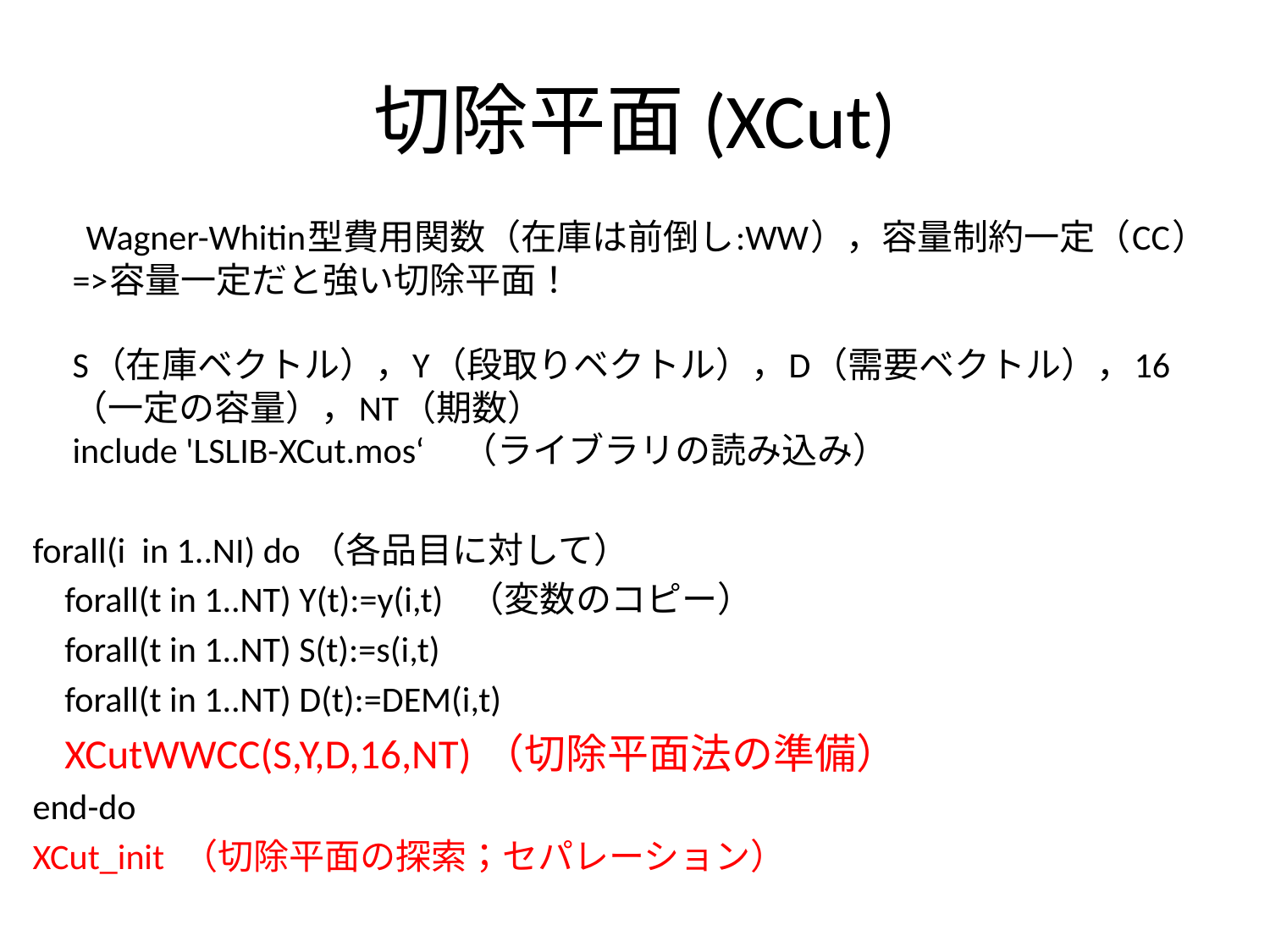

# 切除平面(XCut)
    　       Wagner-Whitin型費用関数（在庫は前倒し:WW），容量制約一定（CC） =>容量一定だと強い切除平面！
S（在庫ベクトル），Y（段取りベクトル），D（需要ベクトル），16（一定の容量），NT（期数）
include 'LSLIB-XCut.mos‘　（ライブラリの読み込み）

forall(i  in 1..NI) do （各品目に対して）
    forall(t in 1..NT) Y(t):=y(i,t)   （変数のコピー）
    forall(t in 1..NT) S(t):=s(i,t)
    forall(t in 1..NT) D(t):=DEM(i,t)
    XCutWWCC(S,Y,D,16,NT) （切除平面法の準備）
end-do
XCut_init  （切除平面の探索；セパレーション）